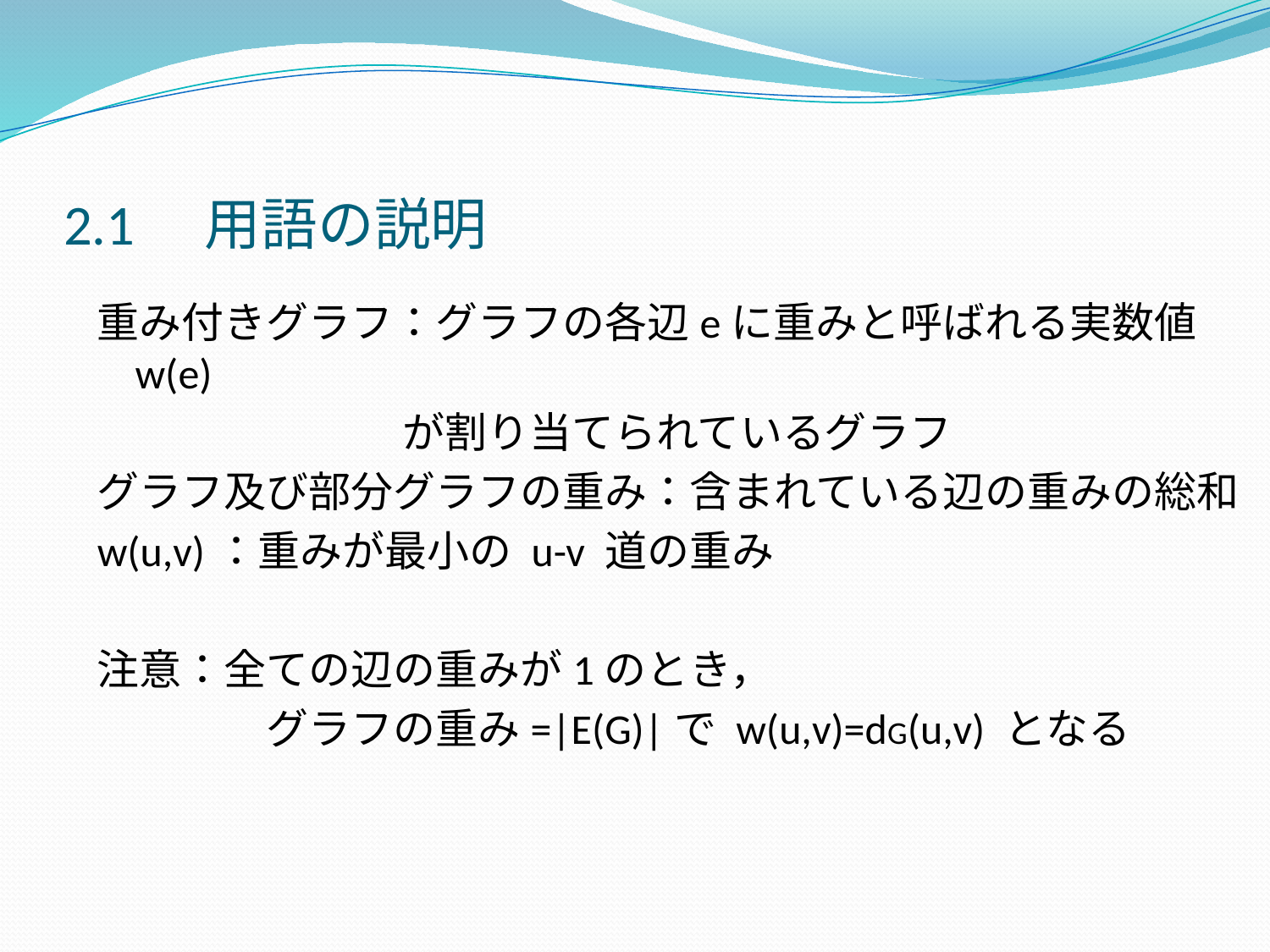

# 2.1　用語の説明

重み付きグラフ：グラフの各辺eに重みと呼ばれる実数値w(e)
                               が割り当てられているグラフ
グラフ及び部分グラフの重み：含まれている辺の重みの総和
w(u,v)：重みが最小の u-v 道の重み

注意：全ての辺の重みが1のとき，
　　　　グラフの重み=|E(G)|で w(u,v)=dG(u,v) となる